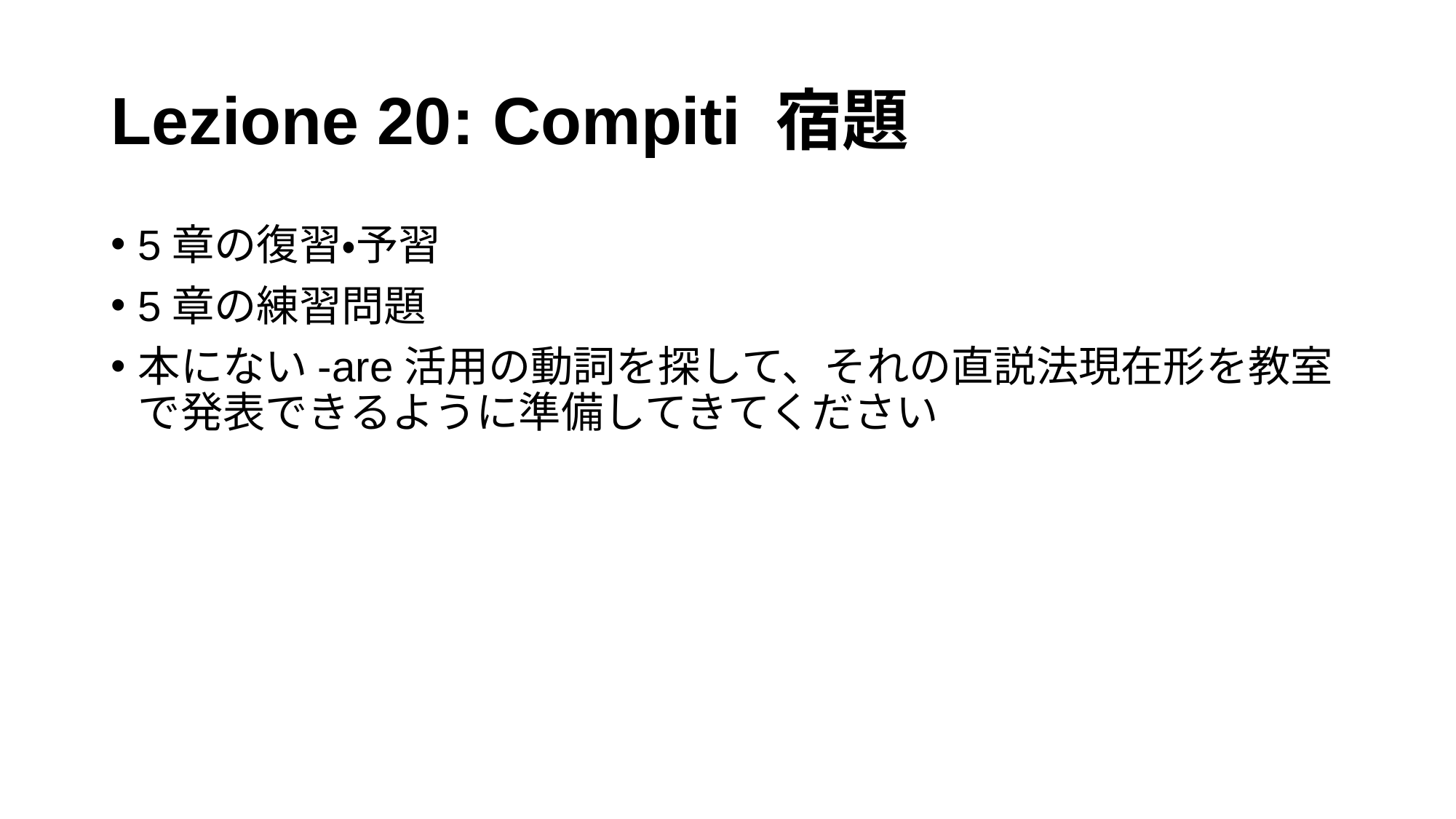

# Lezione 20: Compiti 宿題
5章の復習・予習
5章の練習問題
本にない-are活用の動詞を探して、それの直説法現在形を教室で発表できるように準備してきてください